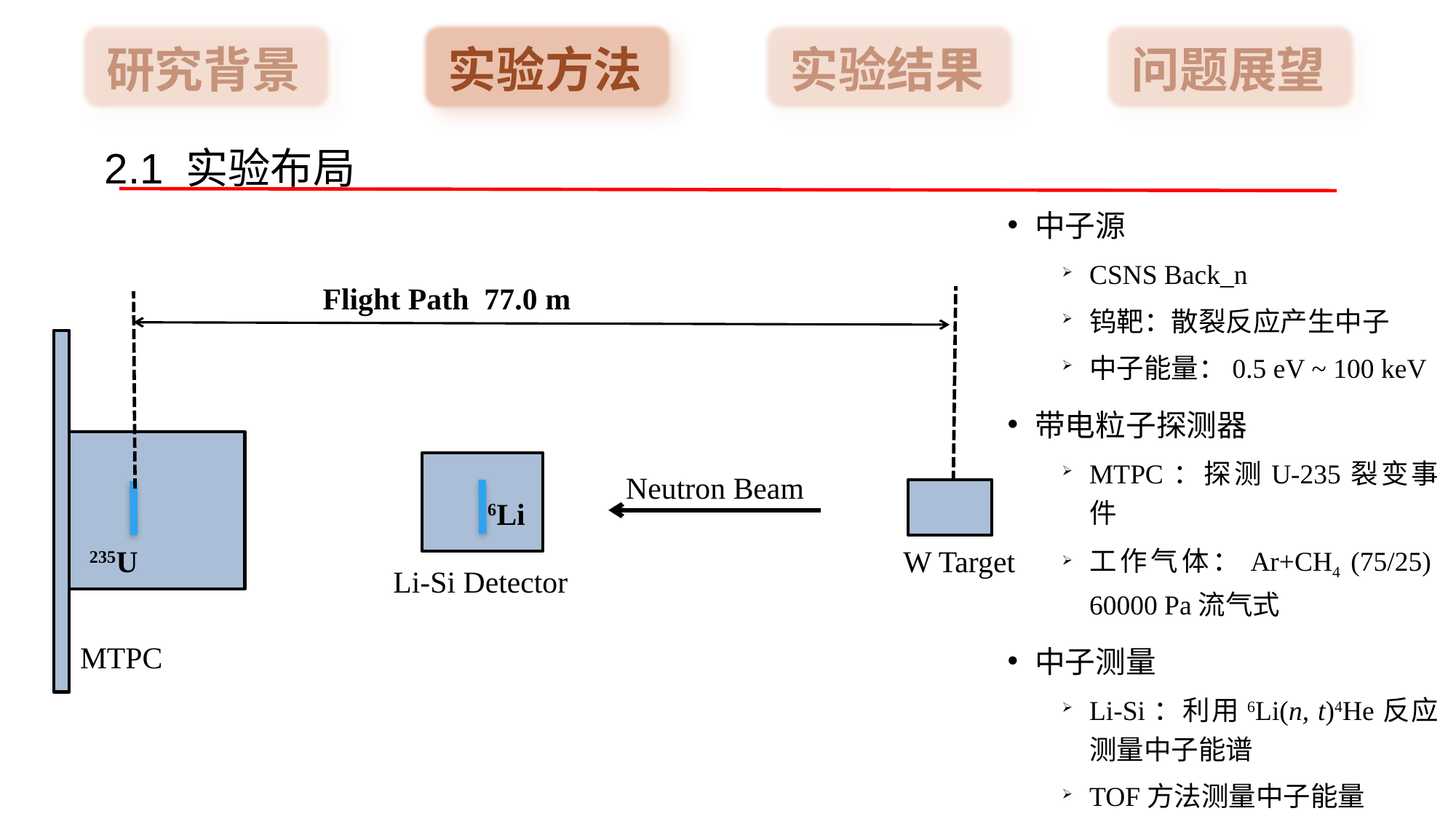

实验方法
实验结果
问题展望
研究背景
# 2.1 实验布局
中子源
CSNS Back_n
钨靶：散裂反应产生中子
中子能量：0.5 eV ~ 100 keV
带电粒子探测器
MTPC：探测U-235裂变事件
工作气体：Ar+CH4 (75/25)  60000 Pa流气式
中子测量
Li-Si：利用6Li(n, t)4He反应测量中子能谱
TOF方法测量中子能量

Flight Path  77.0 m

235U
MTPC
Neutron Beam

6Li
W Target
Li-Si Detector
10